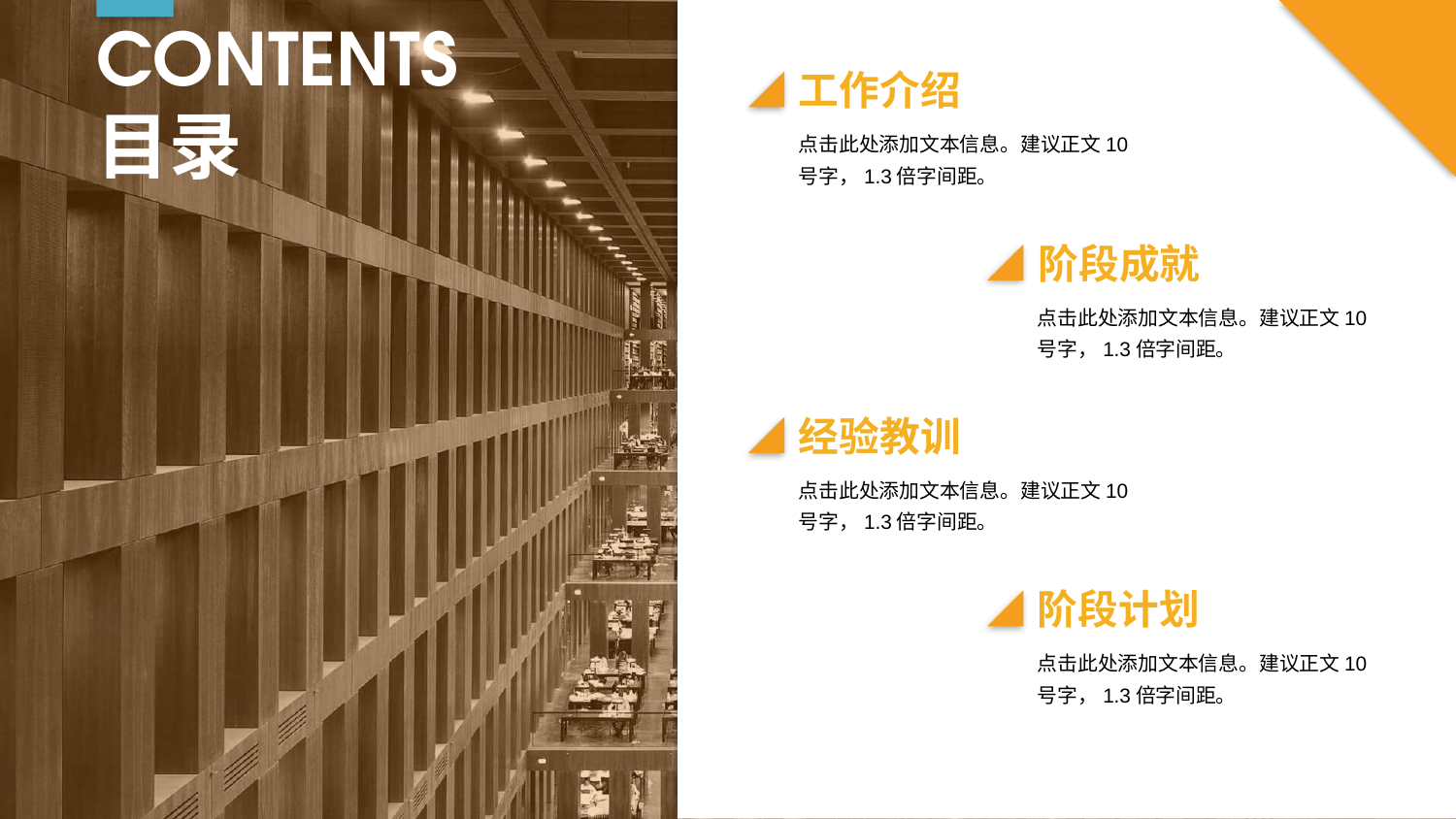

CONTENTS
目录
工作介绍

点击此处添加文本信息。建议正文10号字，1.3倍字间距。
阶段成就

点击此处添加文本信息。建议正文10号字，1.3倍字间距。
经验教训

点击此处添加文本信息。建议正文10号字，1.3倍字间距。
阶段计划

点击此处添加文本信息。建议正文10号字，1.3倍字间距。